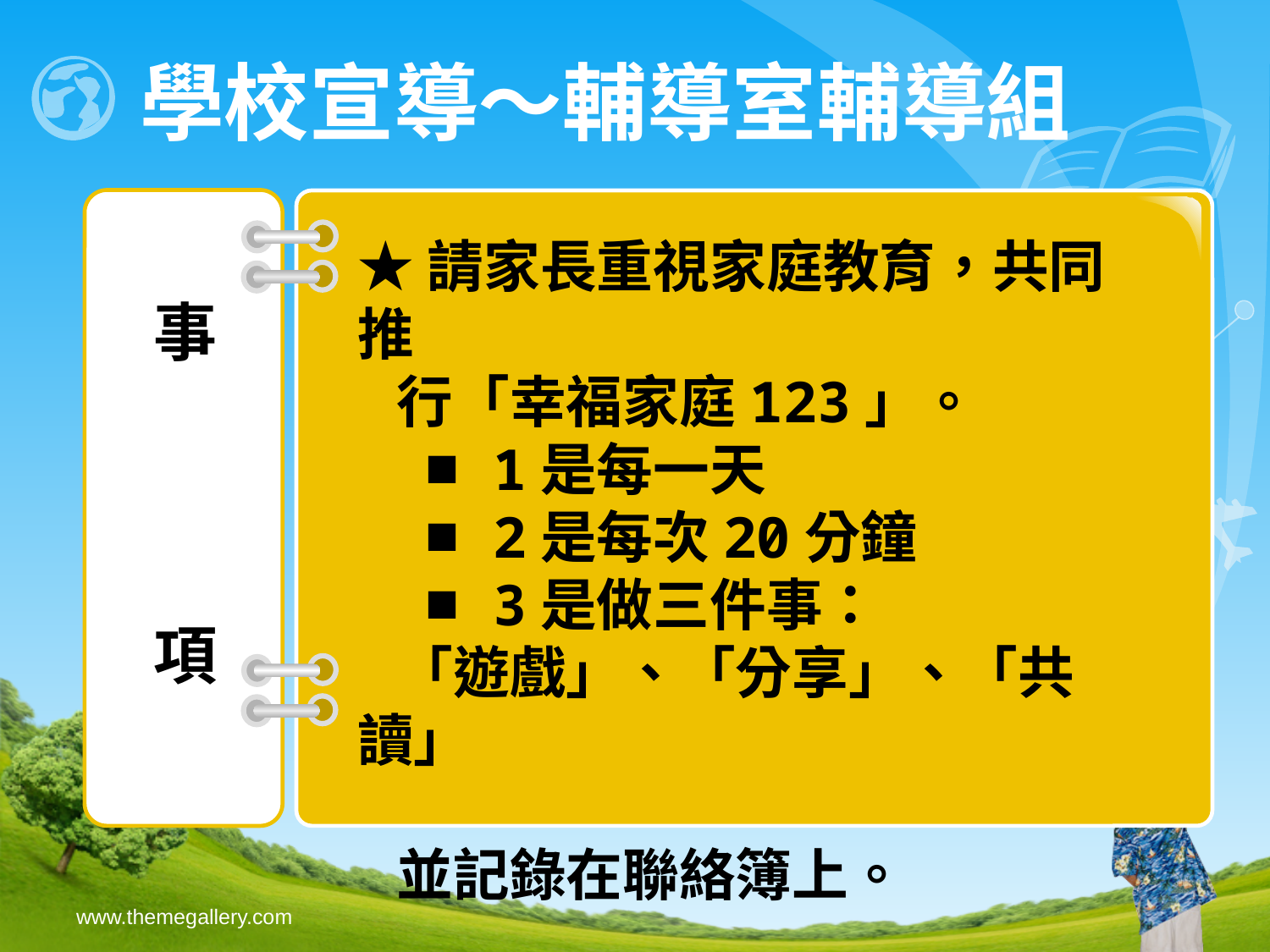

# 學校宣導～輔導室輔導組

★請家長重視家庭教育，共同推
  行「幸福家庭123」。
  ■ 1是每一天
  ■ 2是每次20分鐘
  ■ 3是做三件事：
  「遊戲」、「分享」、「共讀」

  並記錄在聯絡簿上。
事

項

www.themegallery.com